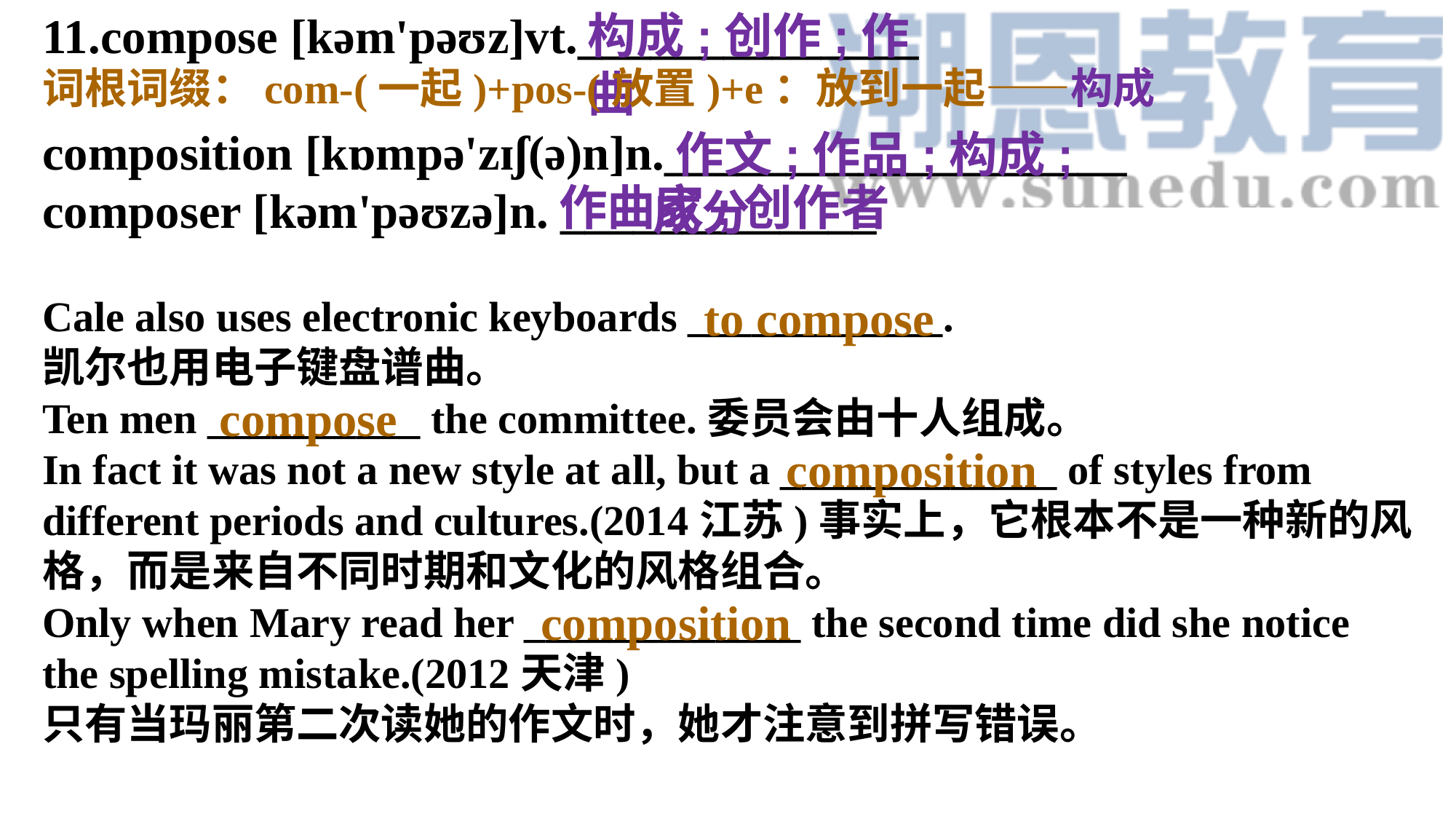

11.compose [kəm'pəʊz]vt.______________

composition [kɒmpə'zɪʃ(ə)n]n.___________________
composer [kəm'pəʊzə]n. _____________

Cale also uses electronic keyboards ____________.
凯尔也用电子键盘谱曲。
Ten men __________ the committee.委员会由十人组成。
In fact it was not a new style at all, but a _____________ of styles from different periods and cultures.(2014江苏)事实上，它根本不是一种新的风格，而是来自不同时期和文化的风格组合。
Only when Mary read her _____________ the second time did she notice the spelling mistake.(2012天津)
只有当玛丽第二次读她的作文时，她才注意到拼写错误。

构成;创作;作曲
词根词缀：com-(一起)+pos-(放置)+e：放到一起——构成
 作文;作品;构成;成分
作曲家;创作者
 to compose
 compose
 composition
 composition